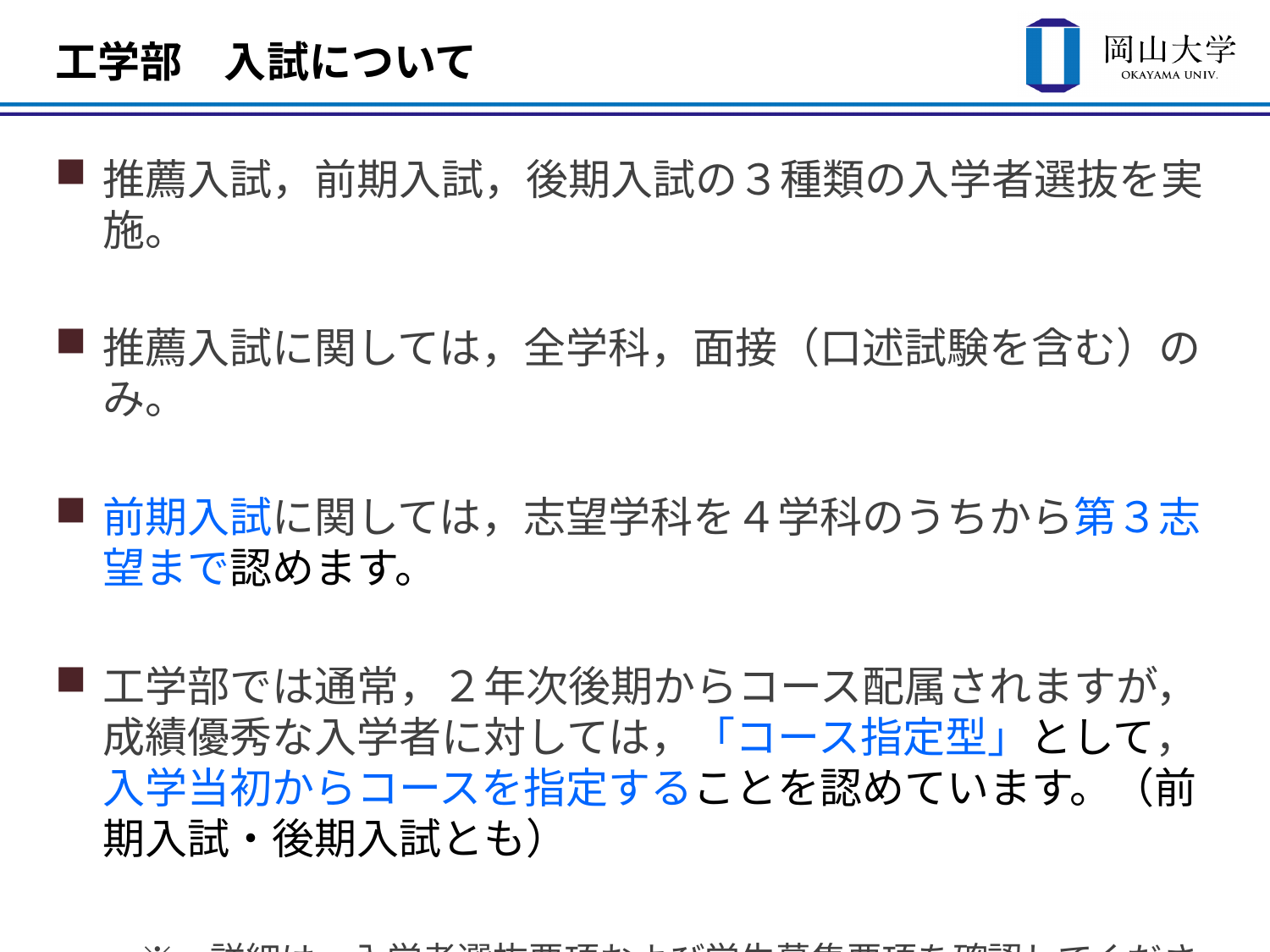

# 工学部　入試について
推薦入試，前期入試，後期入試の３種類の入学者選抜を実施。

推薦入試に関しては，全学科，面接（口述試験を含む）のみ。

前期入試に関しては，志望学科を４学科のうちから第３志望まで認めます。

工学部では通常，２年次後期からコース配属されますが，成績優秀な入学者に対しては，「コース指定型」として，入学当初からコースを指定することを認めています。（前期入試・後期入試とも）

　　※　詳細は，入学者選抜要項および学生募集要項を確認してください。